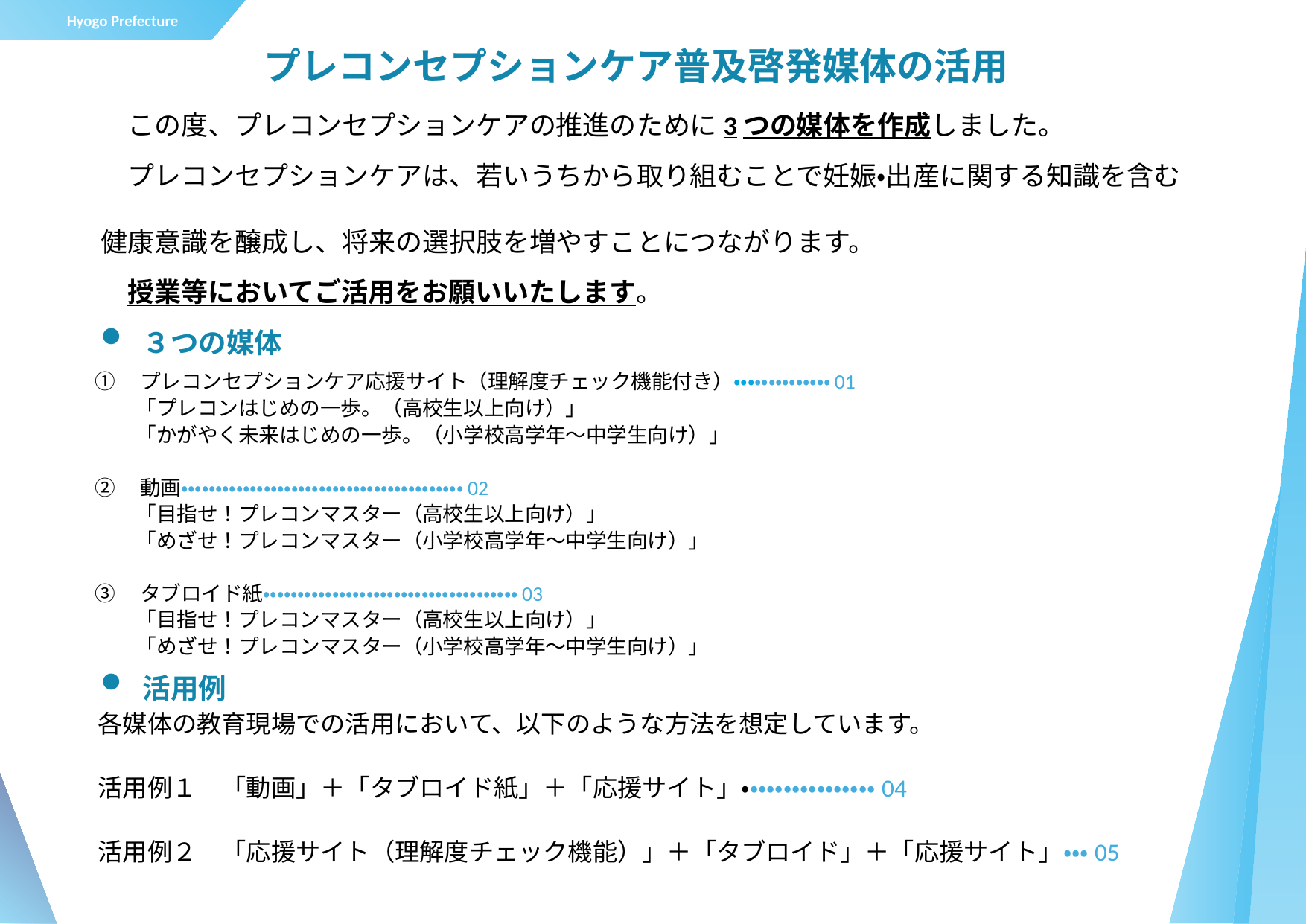

# プレコンセプションケア普及啓発媒体の活用
　この度、プレコンセプションケアの推進のために3つの媒体を作成しました。
　プレコンセプションケアは、若いうちから取り組むことで妊娠・出産に関する知識を含む
健康意識を醸成し、将来の選択肢を増やすことにつながります。
　授業等においてご活用をお願いいたします。
３つの媒体
①　プレコンセプションケア応援サイト（理解度チェック機能付き）・・・・・・・・・・・・・・01
　　「プレコンはじめの一歩。（高校生以上向け）」
　　「かがやく未来はじめの一歩。（小学校高学年～中学生向け）」

②　動画・・・・・・・・・・・・・・・・・・・・・・・・・・・・・・・・・・・・・・・・・02
　　「目指せ！プレコンマスター（高校生以上向け）」
　　「めざせ！プレコンマスター（小学校高学年～中学生向け）」

③　タブロイド紙・・・・・・・・・・・・・・・・・・・・・・・・・・・・・・・・・・・・・03
　　「目指せ！プレコンマスター（高校生以上向け）」
　　「めざせ！プレコンマスター（小学校高学年～中学生向け）」

活用例
各媒体の教育現場での活用において、以下のような方法を想定しています。

活用例１　「動画」＋「タブロイド紙」＋「応援サイト」・・・・・・・・・・・・・・・・04

活用例２　「応援サイト（理解度チェック機能）」＋「タブロイド」＋「応援サイト」・・・05